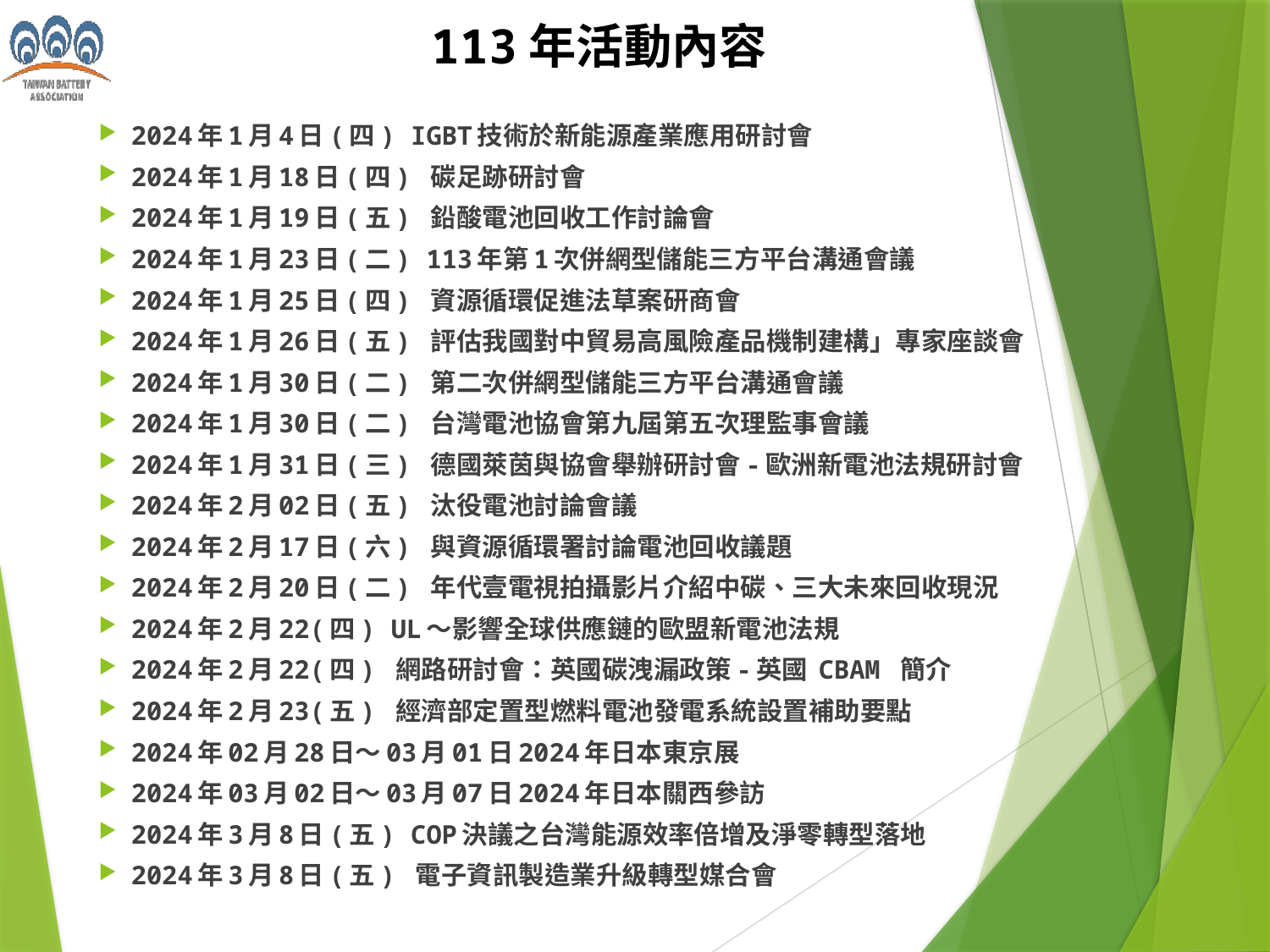

# 113年活動內容
2024年1月4日(四) IGBT技術於新能源產業應用研討會
2024年1月18日(四) 碳足跡研討會
2024年1月19日(五) 鉛酸電池回收工作討論會
2024年1月23日(二) 113年第1次併網型儲能三方平台溝通會議
2024年1月25日(四) 資源循環促進法草案研商會
2024年1月26日(五) 評估我國對中貿易高風險產品機制建構」專家座談會
2024年1月30日(二) 第二次併網型儲能三方平台溝通會議
2024年1月30日(二) 台灣電池協會第九屆第五次理監事會議
2024年1月31日(三) 德國萊茵與協會舉辦研討會-歐洲新電池法規研討會
2024年2月02日(五) 汰役電池討論會議
2024年2月17日(六) 與資源循環署討論電池回收議題
2024年2月20日(二) 年代壹電視拍攝影片介紹中碳、三大未來回收現況
2024年2月22(四) UL～影響全球供應鏈的歐盟新電池法規
2024年2月22(四) 網路研討會：英國碳洩漏政策-英國 CBAM 簡介
2024年2月23(五) 經濟部定置型燃料電池發電系統設置補助要點
2024年02月28日～03月01日2024年日本東京展
2024年03月02日～03月07日2024年日本關西參訪
2024年3月8日(五) COP決議之台灣能源效率倍增及淨零轉型落地
2024年3月8日(五) 電子資訊製造業升級轉型媒合會